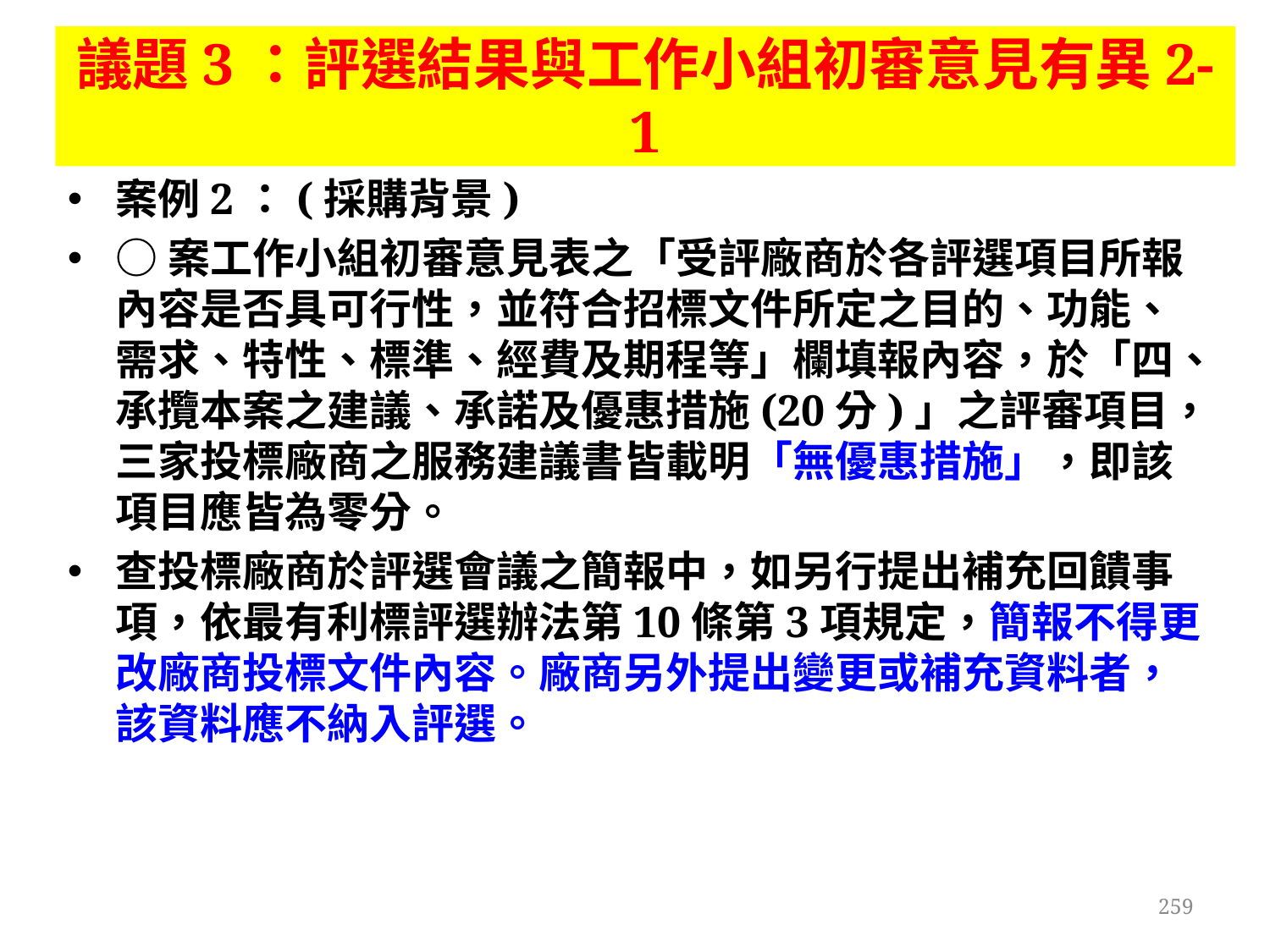

# 議題3：評選結果與工作小組初審意見有異2-1
案例2：(採購背景)
○案工作小組初審意見表之「受評廠商於各評選項目所報內容是否具可行性，並符合招標文件所定之目的、功能、需求、特性、標準、經費及期程等」欄填報內容，於「四、承攬本案之建議、承諾及優惠措施(20分)」之評審項目，三家投標廠商之服務建議書皆載明「無優惠措施」，即該項目應皆為零分。
查投標廠商於評選會議之簡報中，如另行提出補充回饋事項，依最有利標評選辦法第10條第3項規定，簡報不得更改廠商投標文件內容。廠商另外提出變更或補充資料者，該資料應不納入評選。
259